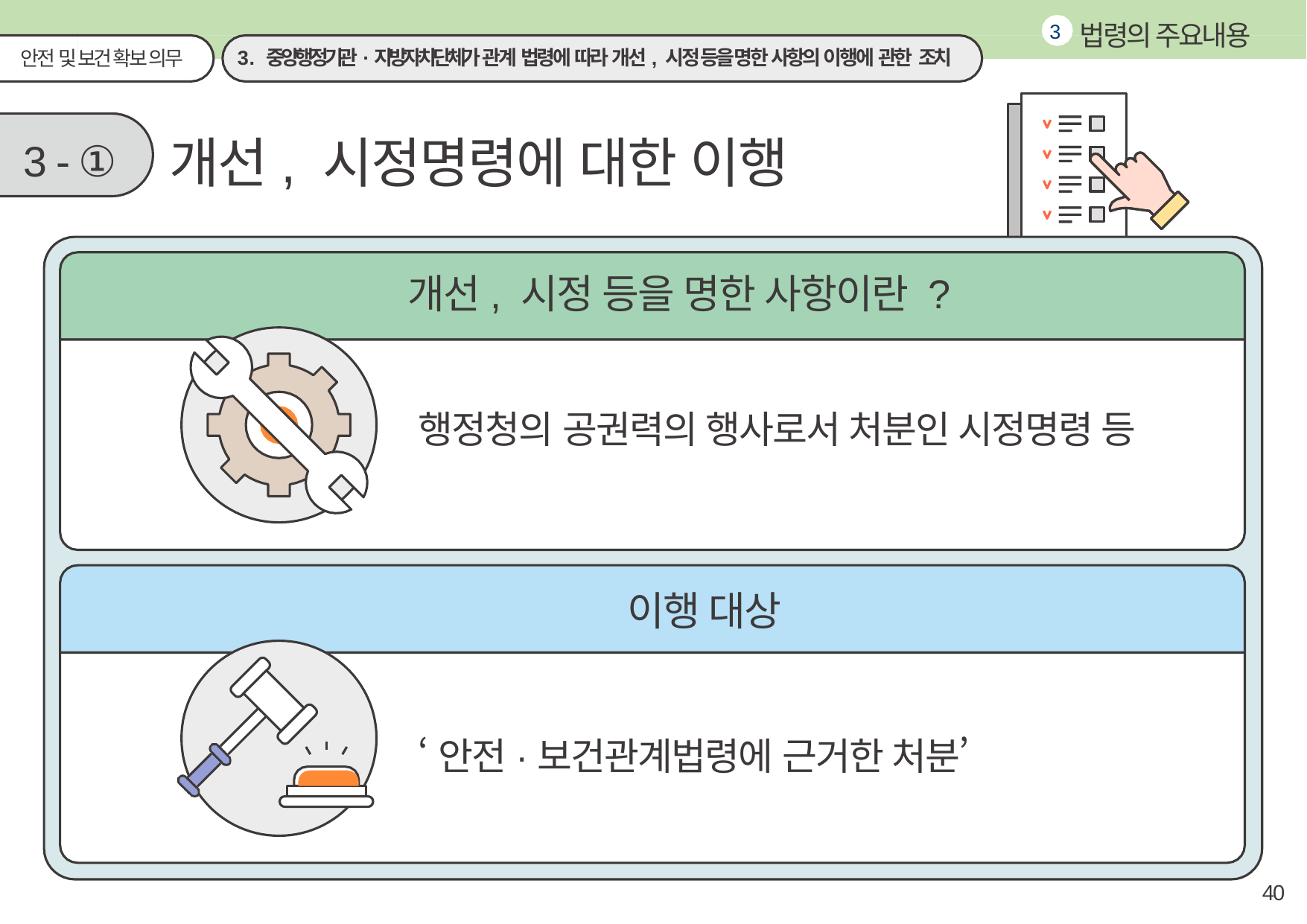

법령의 주요내용
3

3. 중앙행정기관·지방자치단체가 관계 법령에 따라 개선, 시정 등을 명한 사항의 이행에 관한 조치
안전 및 보건 확보 의무

개선, 시정명령에 대한 이행

3 - ①

개선, 시정 등을 명한 사항이란 ?

행정청의 공권력의 행사로서 처분인 시정명령 등

이행 대상

‘안전·보건관계법령에 근거한 처분’

40